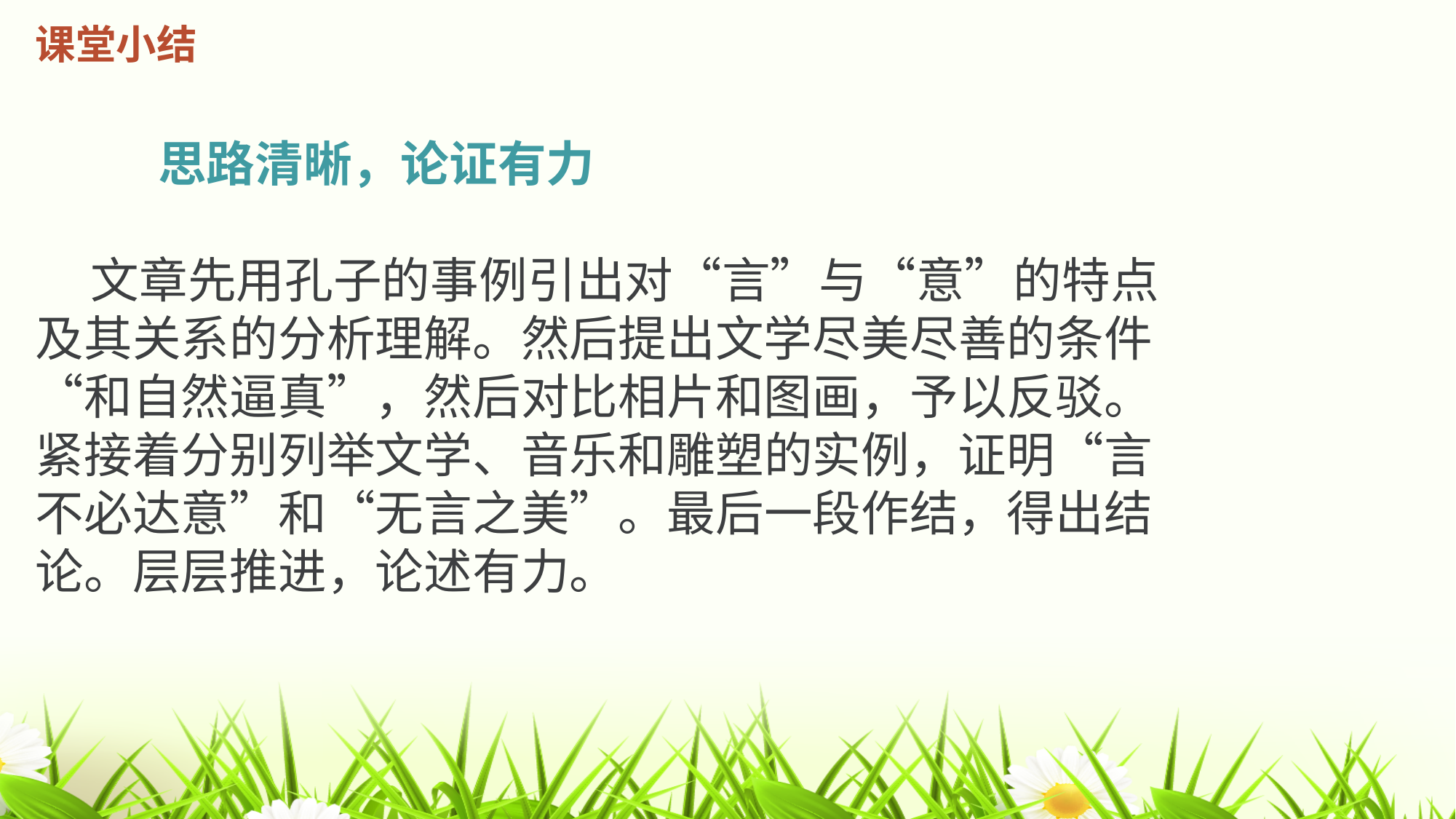

课堂小结
          思路清晰，论证有力

    文章先用孔子的事例引出对“言”与“意”的特点及其关系的分析理解。然后提出文学尽美尽善的条件“和自然逼真”，然后对比相片和图画，予以反驳。紧接着分别列举文学、音乐和雕塑的实例，证明“言不必达意”和“无言之美”。最后一段作结，得出结论。层层推进，论述有力。